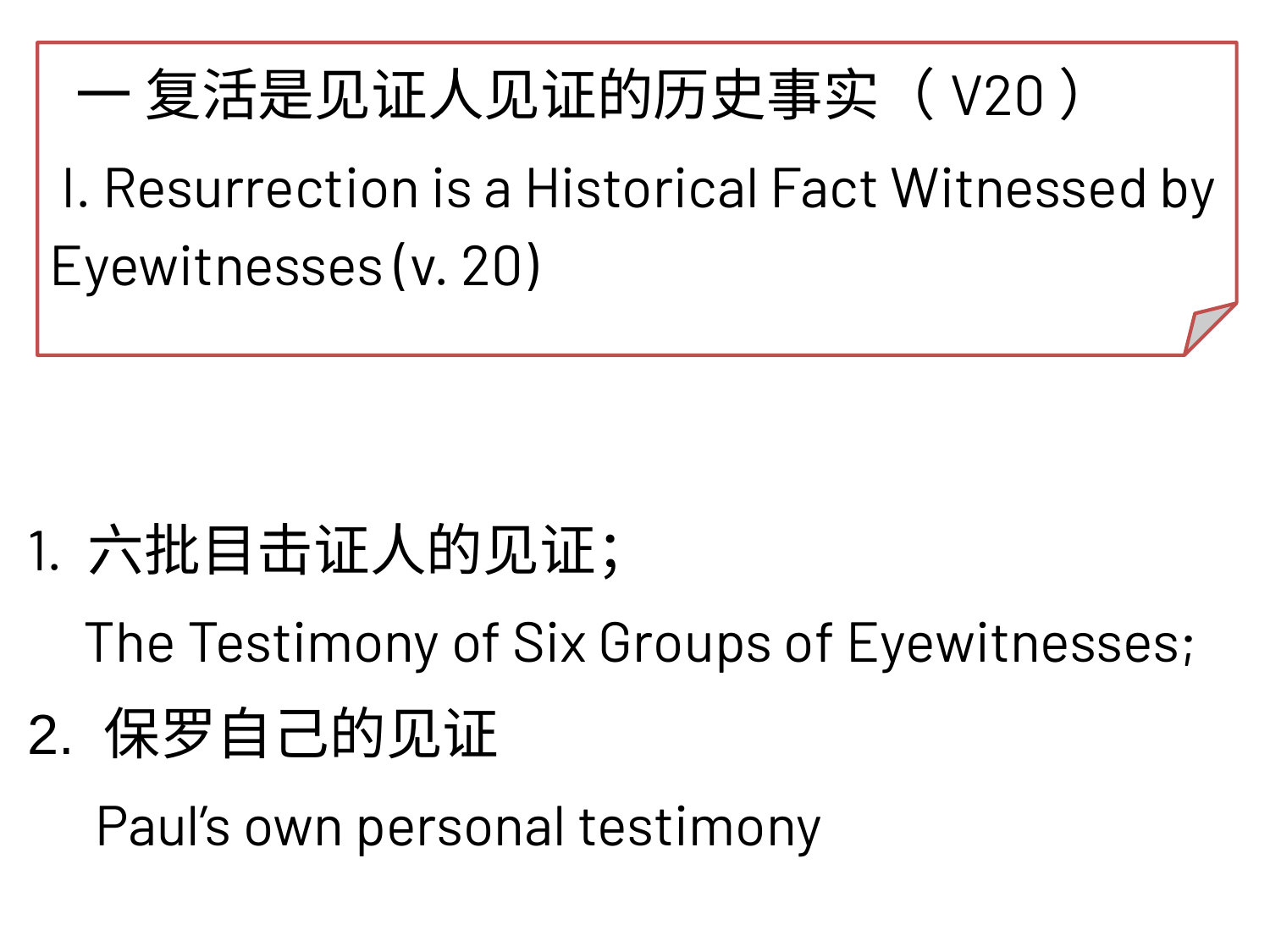

一 复活是见证人见证的历史事实（V20）
 I. Resurrection is a Historical Fact Witnessed by Eyewitnesses (v. 20)

1. 六批目击证人的见证；
     The Testimony of Six Groups of Eyewitnesses;
2. 保罗自己的见证
      Paul’s own personal testimony